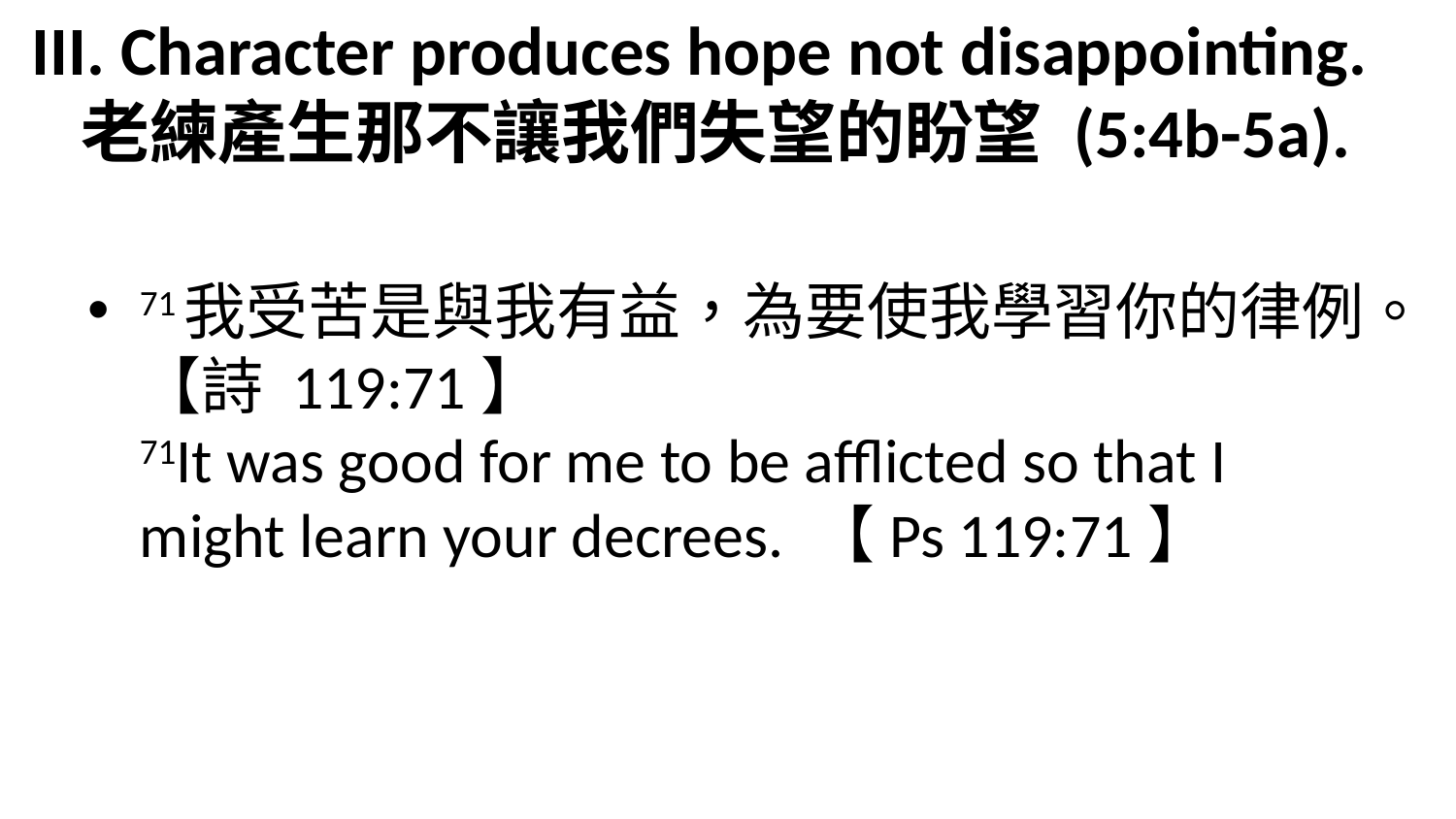

# III. Character produces hope not disappointing. 老練產生那不讓我們失望的盼望 (5:4b-5a).

71我受苦是與我有益，為要使我學習你的律例。【詩 119:71】
71It was good for me to be afflicted so that I might learn your decrees. 【Ps 119:71】